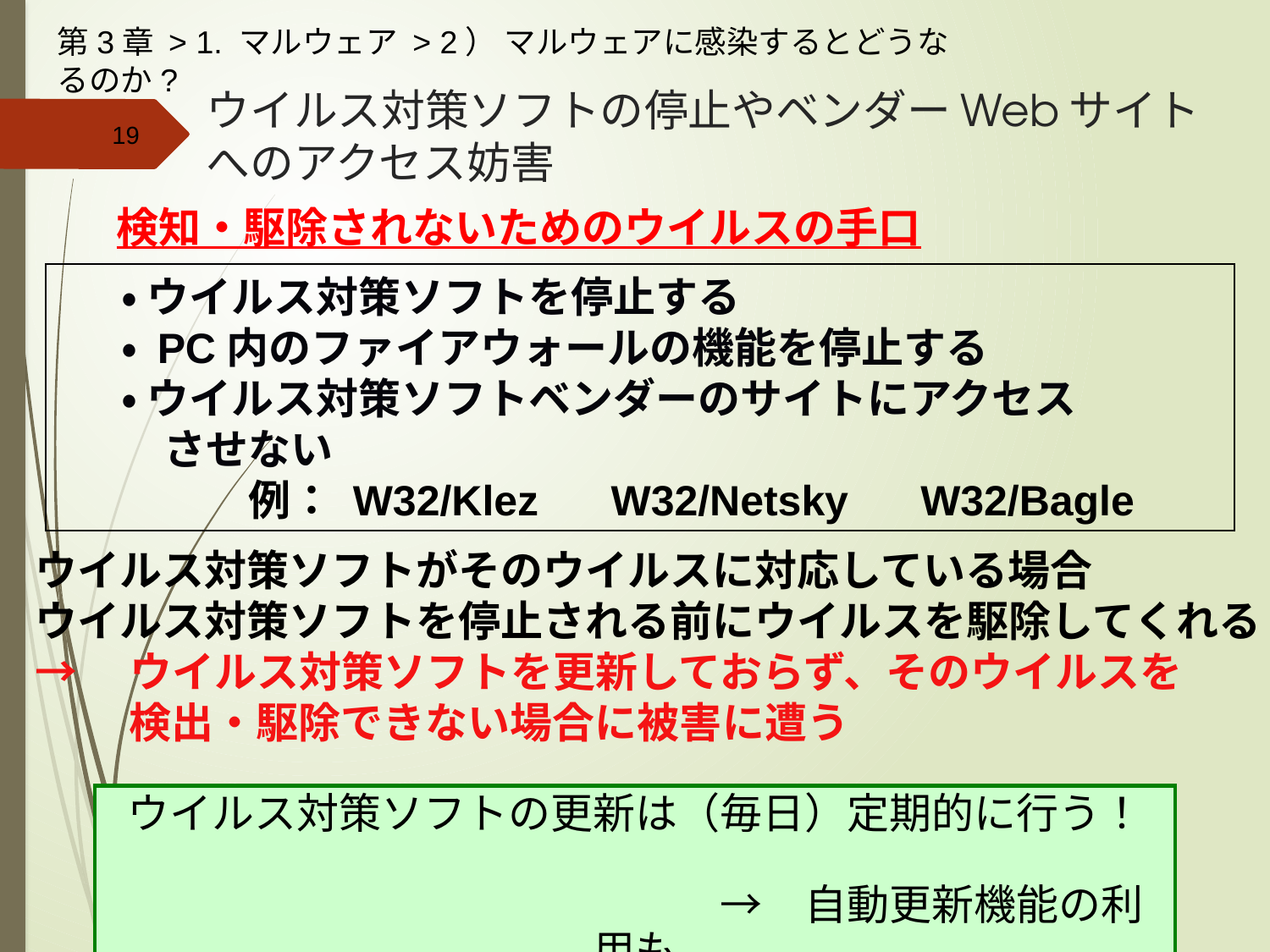

第3章 > 1. マルウェア > 2） マルウェアに感染するとどうなるのか?
# ウイルス対策ソフトの停止やベンダーWebサイトへのアクセス妨害
検知・駆除されないためのウイルスの手口
・ ウイルス対策ソフトを停止する
・ PC内のファイアウォールの機能を停止する
・ ウイルス対策ソフトベンダーのサイトにアクセス
　させない
　　　例： W32/Klez　 W32/Netsky　 W32/Bagle
ウイルス対策ソフトがそのウイルスに対応している場合
ウイルス対策ソフトを停止される前にウイルスを駆除してくれる
→　ウイルス対策ソフトを更新しておらず、そのウイルスを
　　 検出・駆除できない場合に被害に遭う
ウイルス対策ソフトの更新は（毎日）定期的に行う！
　　　　　　　　　　　　　　→　自動更新機能の利用も
19